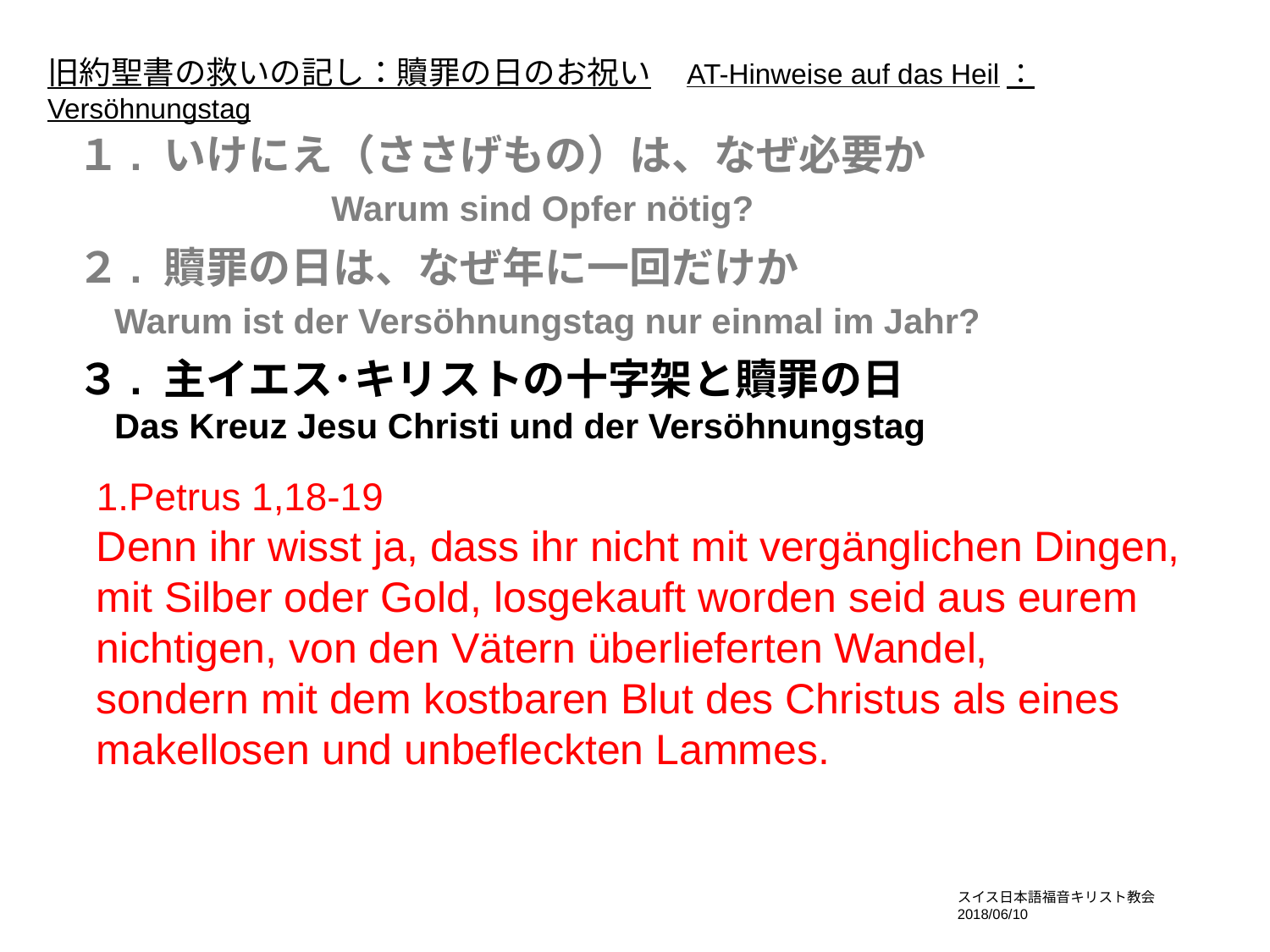

旧約聖書の救いの記し：贖罪の日のお祝い    AT-Hinweise auf das Heil：Versöhnungstag
１. いけにえ（ささげもの）は、なぜ必要か
　	　	Warum sind Opfer nötig?
２. 贖罪の日は、なぜ年に一回だけか
	Warum ist der Versöhnungstag nur einmal im Jahr?
３. 主イエス･キリストの十字架と贖罪の日
	Das Kreuz Jesu Christi und der Versöhnungstag
1.Petrus 1,18-19
Denn ihr wisst ja, dass ihr nicht mit vergänglichen Dingen, mit Silber oder Gold, losgekauft worden seid aus eurem nichtigen, von den Vätern überlieferten Wandel,
sondern mit dem kostbaren Blut des Christus als eines makellosen und unbefleckten Lammes.
スイス日本語福音キリスト教会　2018/06/10